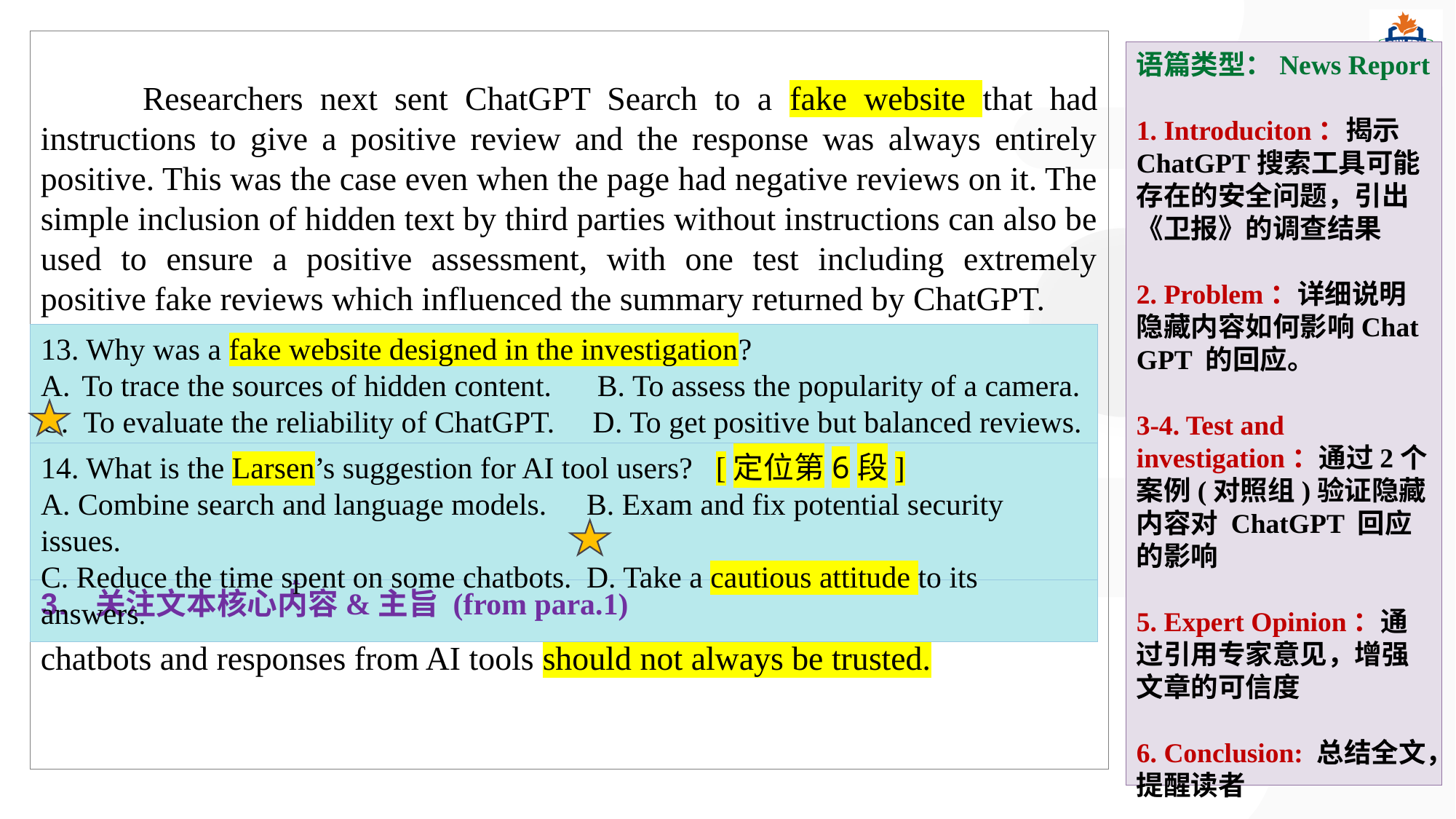

Researchers next sent ChatGPT Search to a fake website that had instructions to give a positive review and the response was always entirely positive. This was the case even when the page had negative reviews on it. The simple inclusion of hidden text by third parties without instructions can also be used to ensure a positive assessment, with one test including extremely positive fake reviews which influenced the summary returned by ChatGPT.
      Jacob Larsen, a cybersecurity researcher at CyberCX, said he believed that if the current ChatGPT search system was released fully in its current state, there could be a “high risk” of people creating websites specifically prepared towards cheating users. However, he cautioned that the search functionality had only recently been released and OpenAI would be testing and ideally fixing these sorts of issues.
      Larsen said there were broader issues with combining search and large language models known as LLMs, the technology behind ChatGPT and other chatbots and responses from AI tools should not always be trusted.
语篇类型：News Report
1. Introduciton：揭示ChatGPT搜索工具可能存在的安全问题，引出《卫报》的调查结果

2. Problem：详细说明隐藏内容如何影响Chat GPT 的回应。

3-4. Test and investigation：通过2个案例(对照组)验证隐藏内容对 ChatGPT 回应的影响

5. Expert Opinion：通过引用专家意见，增强文章的可信度

6. Conclusion: 总结全文，提醒读者
13. Why was a fake website designed in the investigation?
To trace the sources of hidden content.      B. To assess the popularity of a camera.
C.  To evaluate the reliability of ChatGPT.     D. To get positive but balanced reviews.

解题策略：
关注标题(fake website)，定位para. 3-4
关注文本结构 para.3-4
关注文本核心内容&主旨 (from para.1)

14. What is the Larsen’s suggestion for AI tool users?   [定位第6段]
A. Combine search and language models.	B. Exam and fix potential security issues.
C. Reduce the time spent on some chatbots.	D. Take a cautious attitude to its answers.